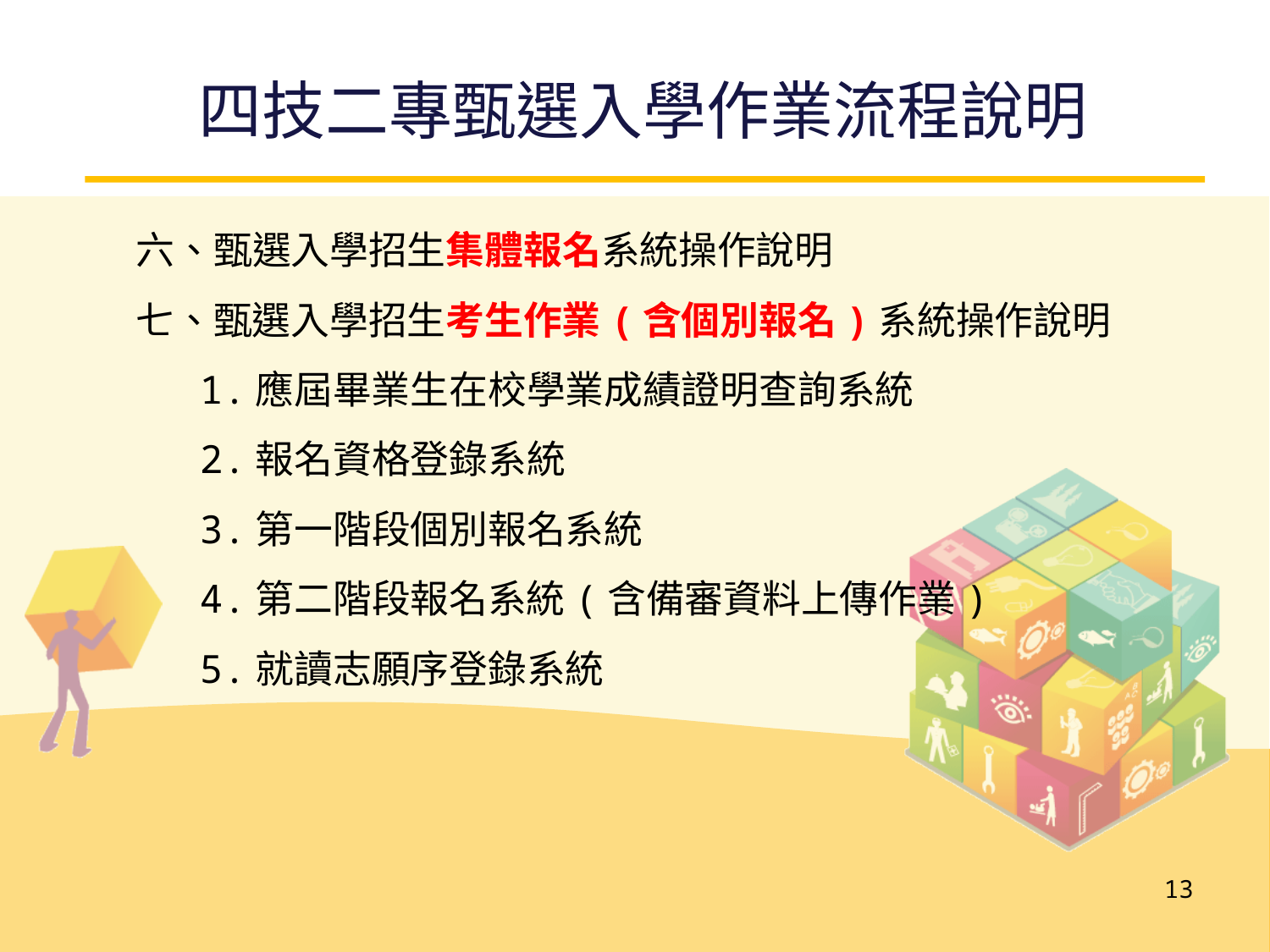

四技二專甄選入學作業流程說明

六、甄選入學招生集體報名系統操作說明
七、甄選入學招生考生作業(含個別報名)系統操作說明
1.應屆畢業生在校學業成績證明查詢系統
2.報名資格登錄系統
3.第一階段個別報名系統
4.第二階段報名系統(含備審資料上傳作業)
5.就讀志願序登錄系統

13